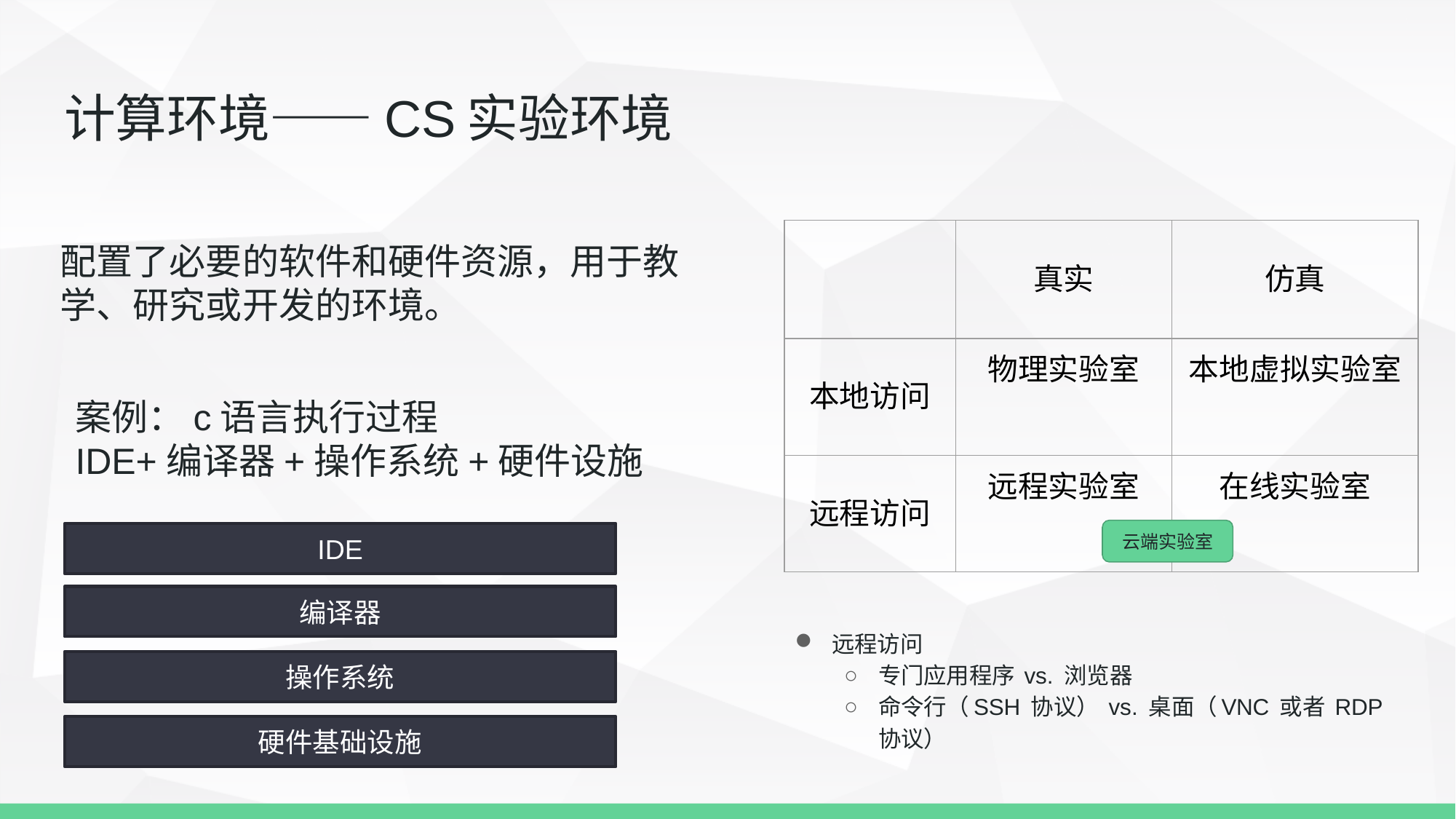

# 计算环境——CS实验环境
|  | 真实 | 仿真 |
| --- | --- | --- |
| 本地访问 | 物理实验室 | 本地虚拟实验室 |
| 远程访问 | 远程实验室 | 在线实验室 |
配置了必要的软件和硬件资源，用于教学、研究或开发的环境。
案例：c语言执行过程
IDE+编译器+操作系统+硬件设施
云端实验室
IDE

编译器
远程访问
专门应用程序 vs. 浏览器
命令行（SSH 协议） vs. 桌面（VNC 或者 RDP 协议）
操作系统
硬件基础设施